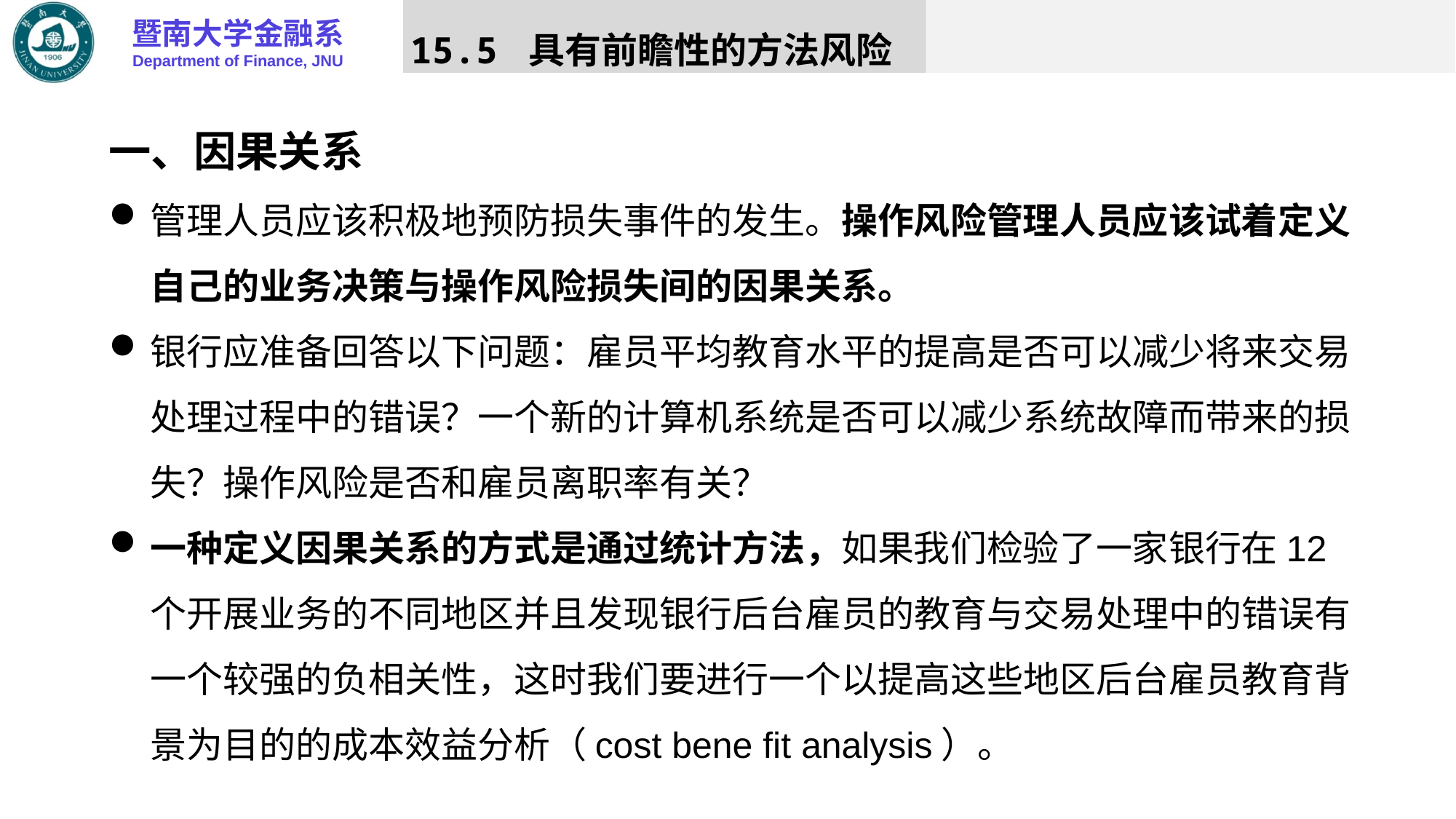

15.5 具有前瞻性的方法风险
一、因果关系
管理人员应该积极地预防损失事件的发生。操作风险管理人员应该试着定义自己的业务决策与操作风险损失间的因果关系。
银行应准备回答以下问题：雇员平均教育水平的提高是否可以减少将来交易处理过程中的错误？一个新的计算机系统是否可以减少系统故障而带来的损失？操作风险是否和雇员离职率有关？
一种定义因果关系的方式是通过统计方法，如果我们检验了一家银行在12个开展业务的不同地区并且发现银行后台雇员的教育与交易处理中的错误有一个较强的负相关性，这时我们要进行一个以提高这些地区后台雇员教育背景为目的的成本效益分析（cost bene fit analysis）。